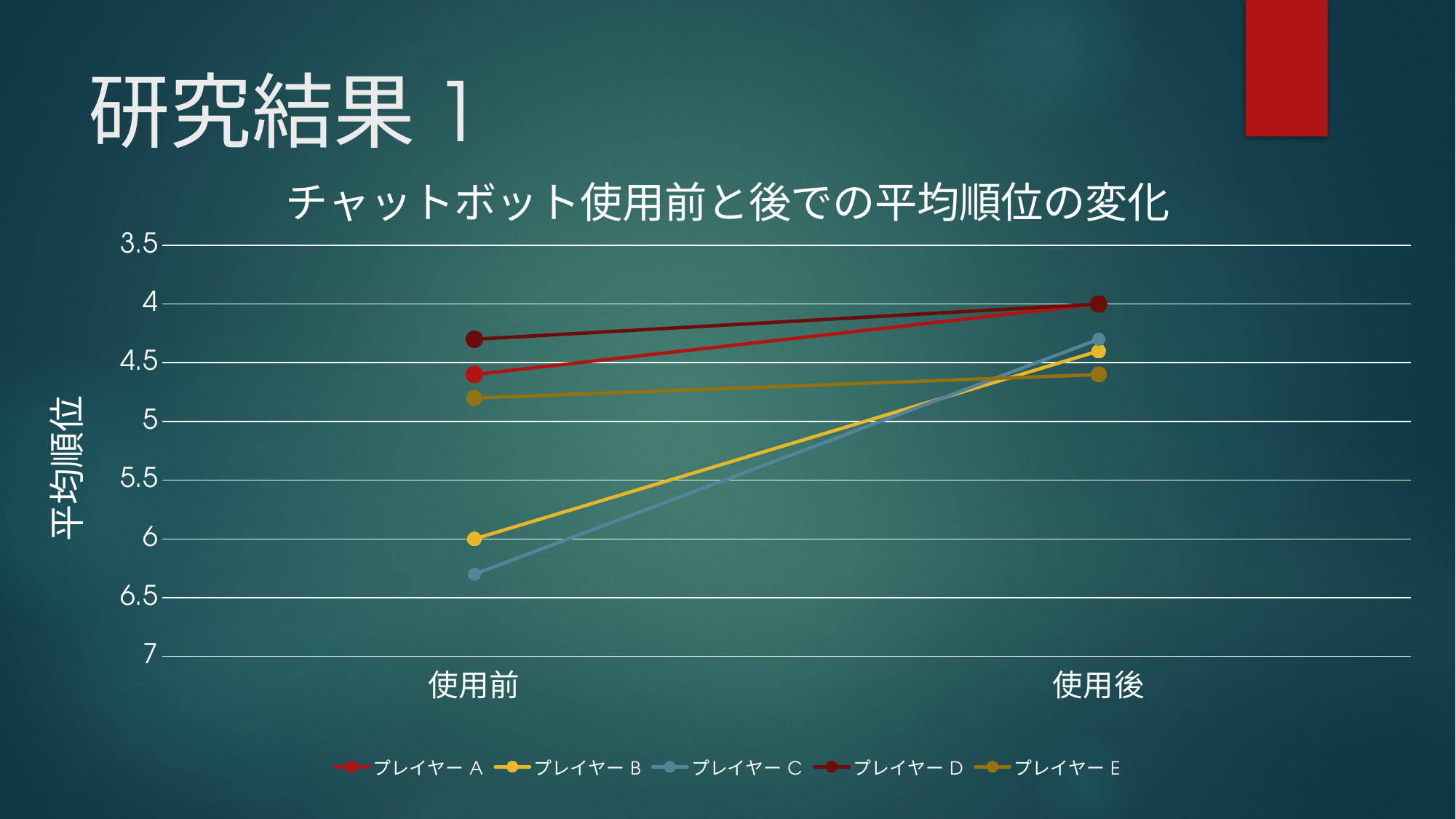

# 研究結果1

### Chart: チャットボット使用前と後での平均順位の変化

| Category | プレイヤーA | プレイヤーB | プレイヤーC | プレイヤーD | プレイヤーE |
|---|---|---|---|---|---|
| 使用前 | 4.6 | 6.0 | 6.3 | 4.3 | 4.8 |
| 使用後 | 4.0 | 4.4 | 4.3 | 4.0 | 4.6 |